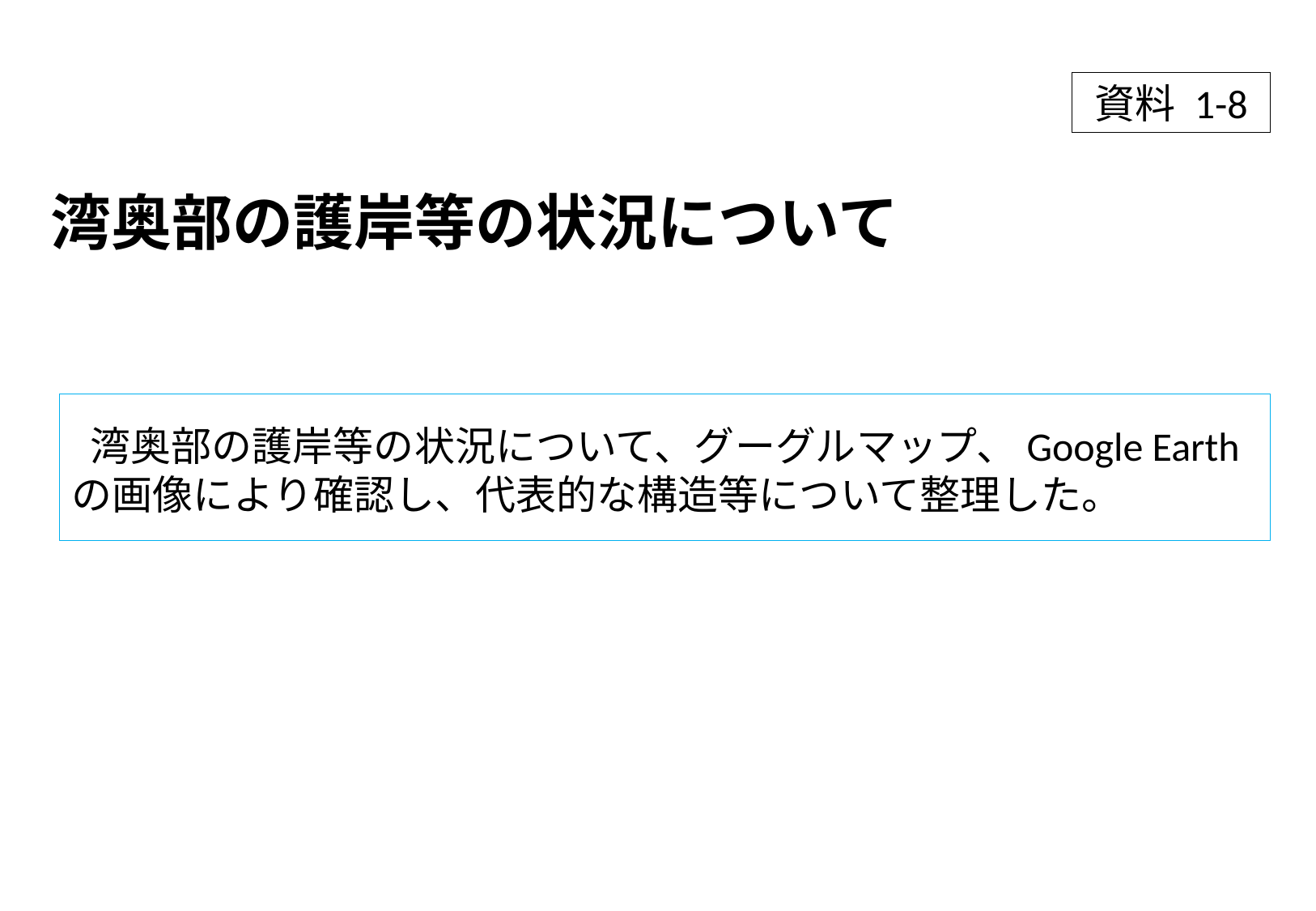

資料 1-8
湾奥部の護岸等の状況について

 湾奥部の護岸等の状況について、グーグルマップ、Google Earth の画像により確認し、代表的な構造等について整理した。